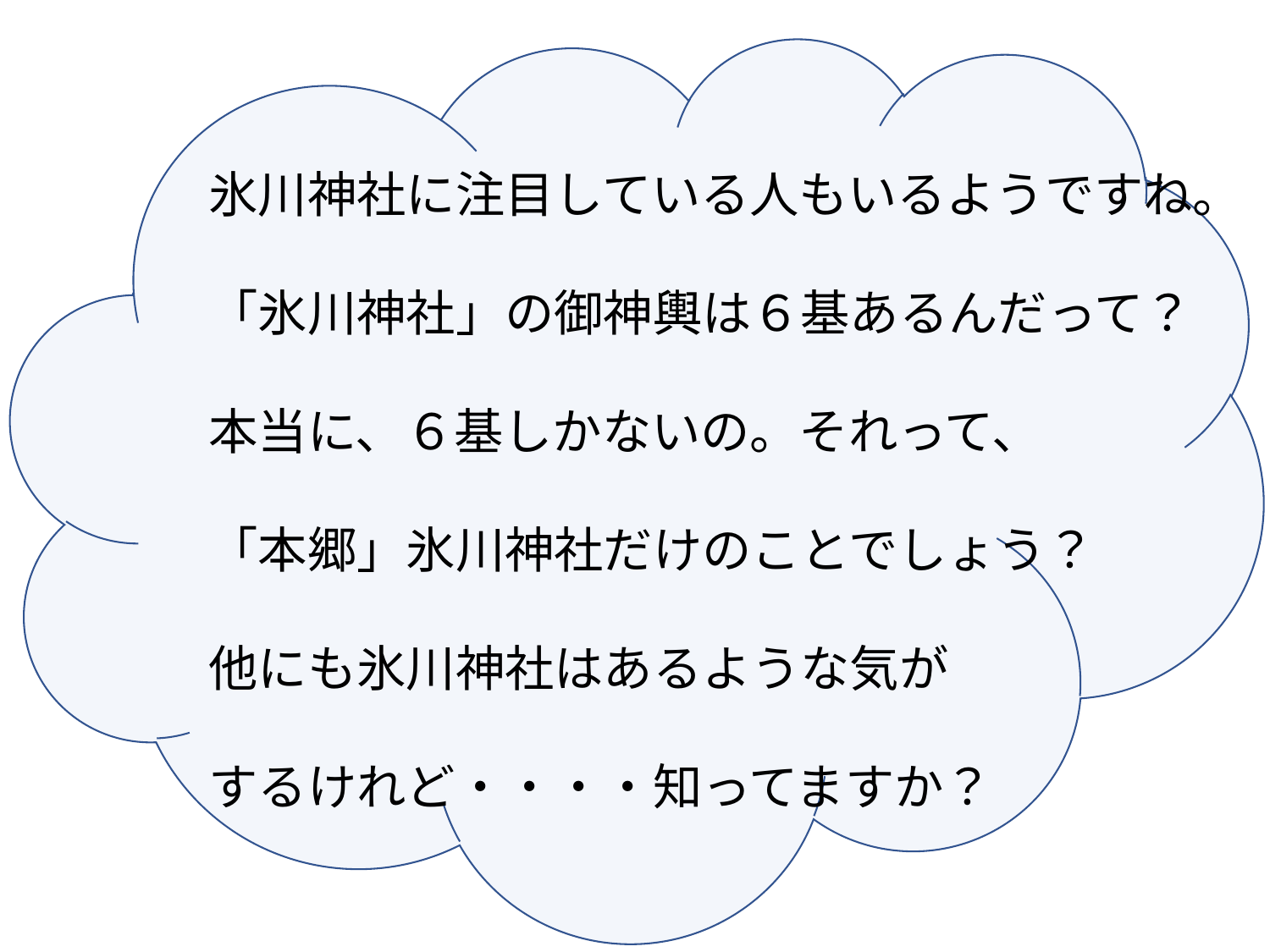

氷川神社に注目している人もいるようですね。

「氷川神社」の御神輿は６基あるんだって？

本当に、６基しかないの。それって、

「本郷」氷川神社だけのことでしょう？

他にも氷川神社はあるような気が

するけれど・・・・知ってますか？